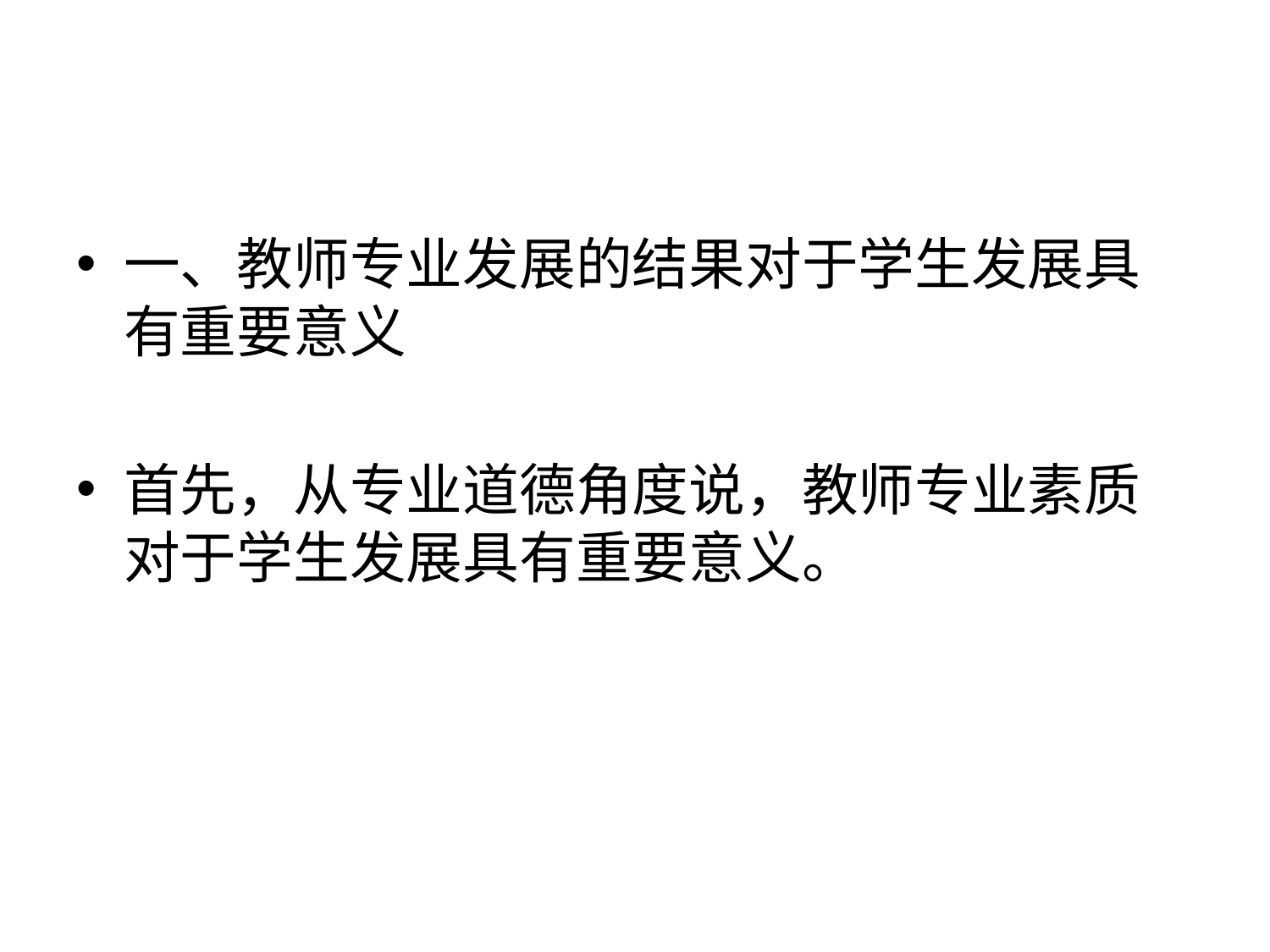

#
一、教师专业发展的结果对于学生发展具有重要意义

首先，从专业道德角度说，教师专业素质对于学生发展具有重要意义。